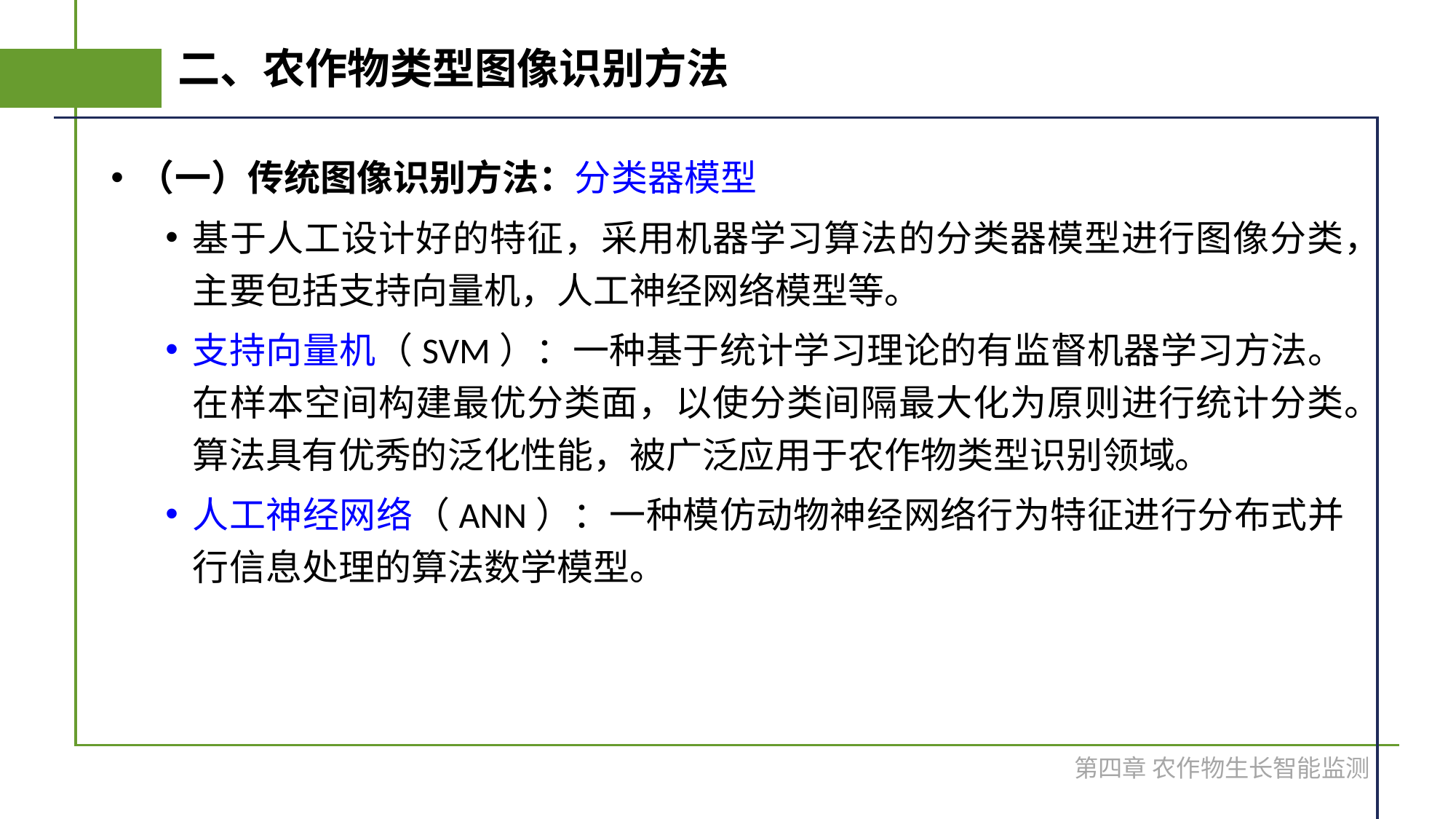

# 二、农作物类型图像识别方法
（一）传统图像识别方法：分类器模型
基于人工设计好的特征，采用机器学习算法的分类器模型进行图像分类，主要包括支持向量机，人工神经网络模型等。
支持向量机（SVM）：一种基于统计学习理论的有监督机器学习方法。在样本空间构建最优分类面，以使分类间隔最大化为原则进行统计分类。算法具有优秀的泛化性能，被广泛应用于农作物类型识别领域。
人工神经网络（ANN）：一种模仿动物神经网络行为特征进行分布式并行信息处理的算法数学模型。
第四章 农作物生长智能监测